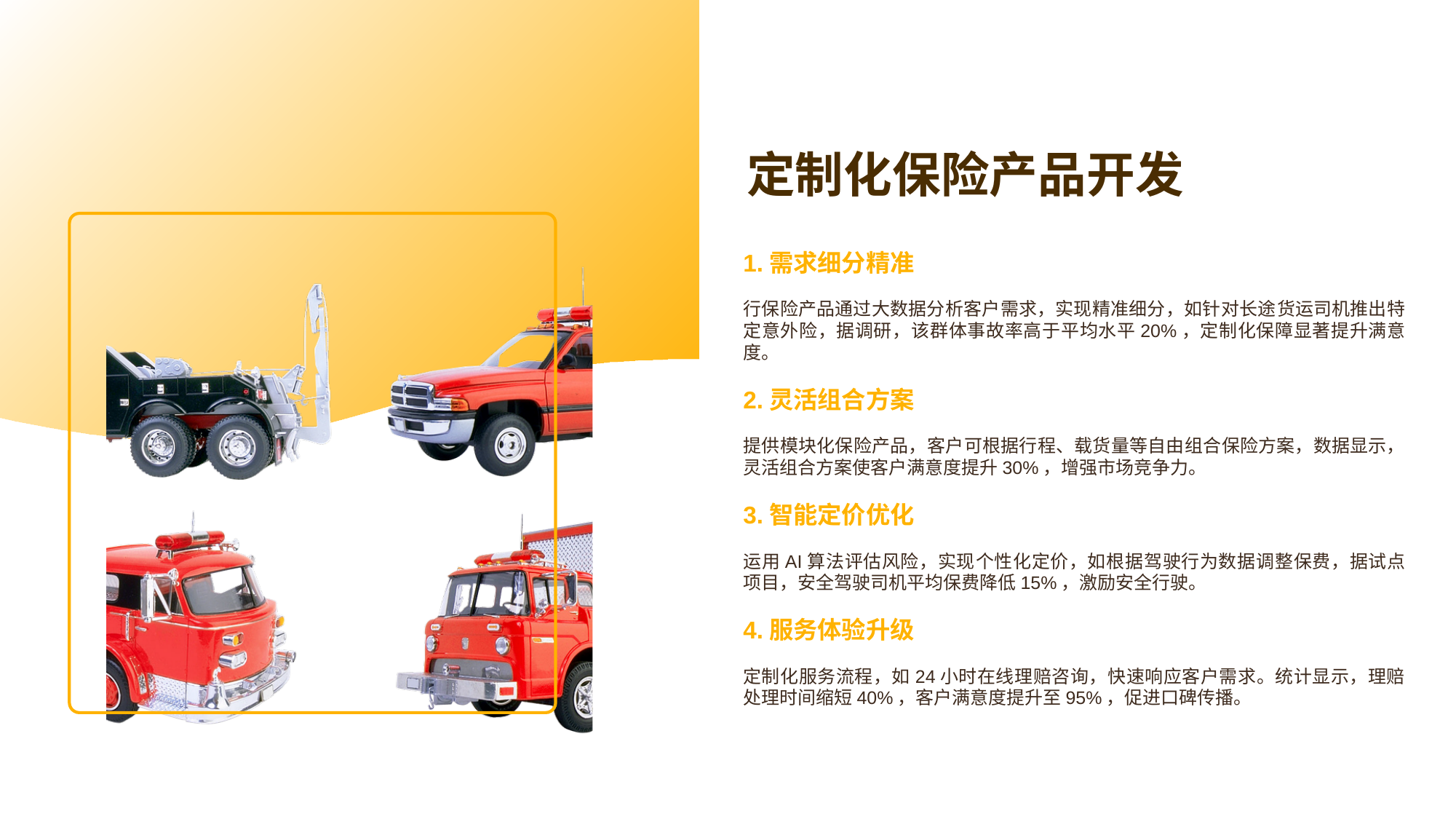

定制化保险产品开发

1.需求细分精准
行保险产品通过大数据分析客户需求，实现精准细分，如针对长途货运司机推出特定意外险，据调研，该群体事故率高于平均水平20%，定制化保障显著提升满意度。
2.灵活组合方案
提供模块化保险产品，客户可根据行程、载货量等自由组合保险方案，数据显示，灵活组合方案使客户满意度提升30%，增强市场竞争力。
3.智能定价优化
运用AI算法评估风险，实现个性化定价，如根据驾驶行为数据调整保费，据试点项目，安全驾驶司机平均保费降低15%，激励安全行驶。
4.服务体验升级
定制化服务流程，如24小时在线理赔咨询，快速响应客户需求。统计显示，理赔处理时间缩短40%，客户满意度提升至95%，促进口碑传播。